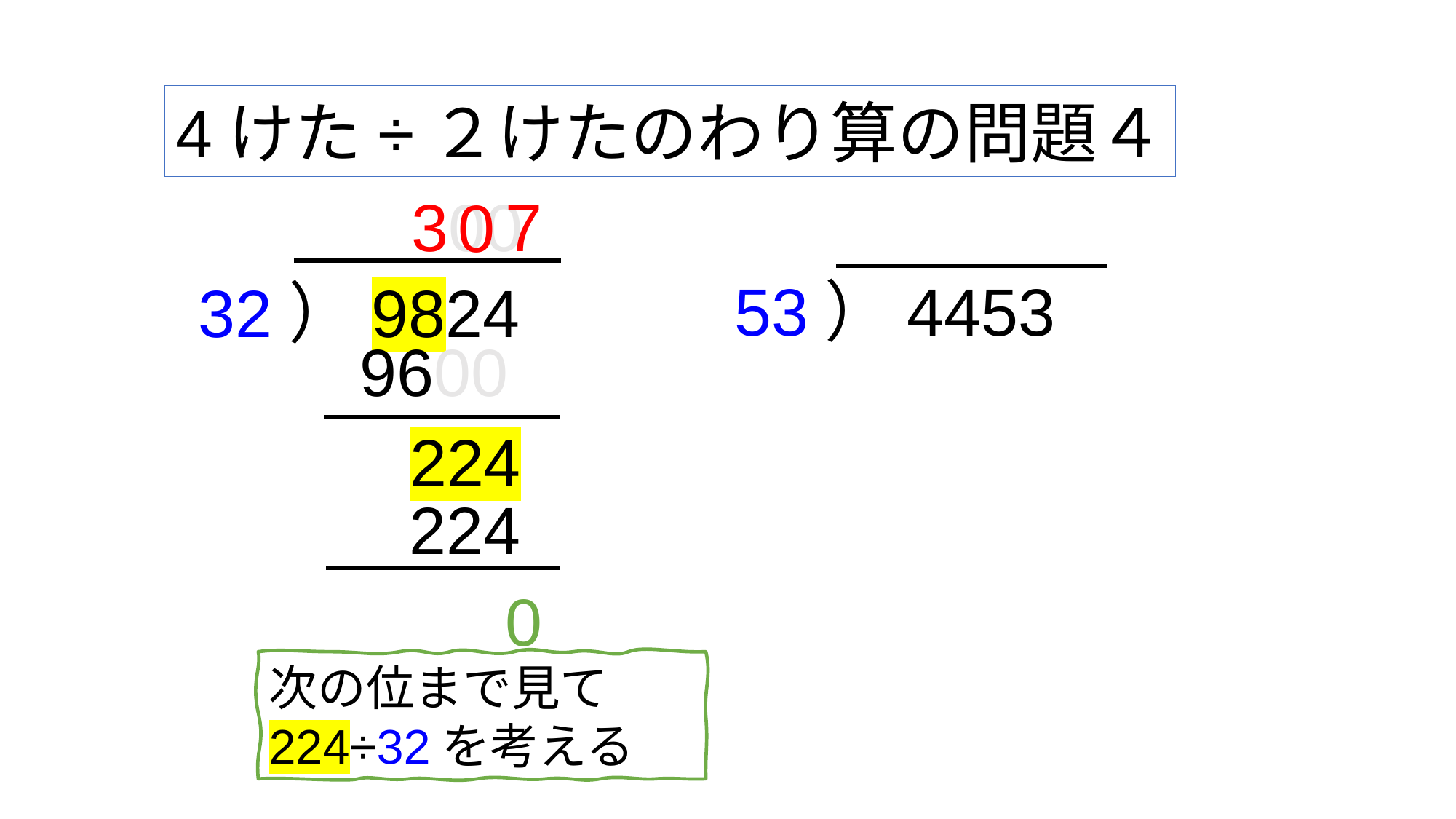

4けた÷２けたのわり算の問題４
300
7
0
32）9824
53）4453
9600
224
224
0
次の位まで見て
224÷32を考える